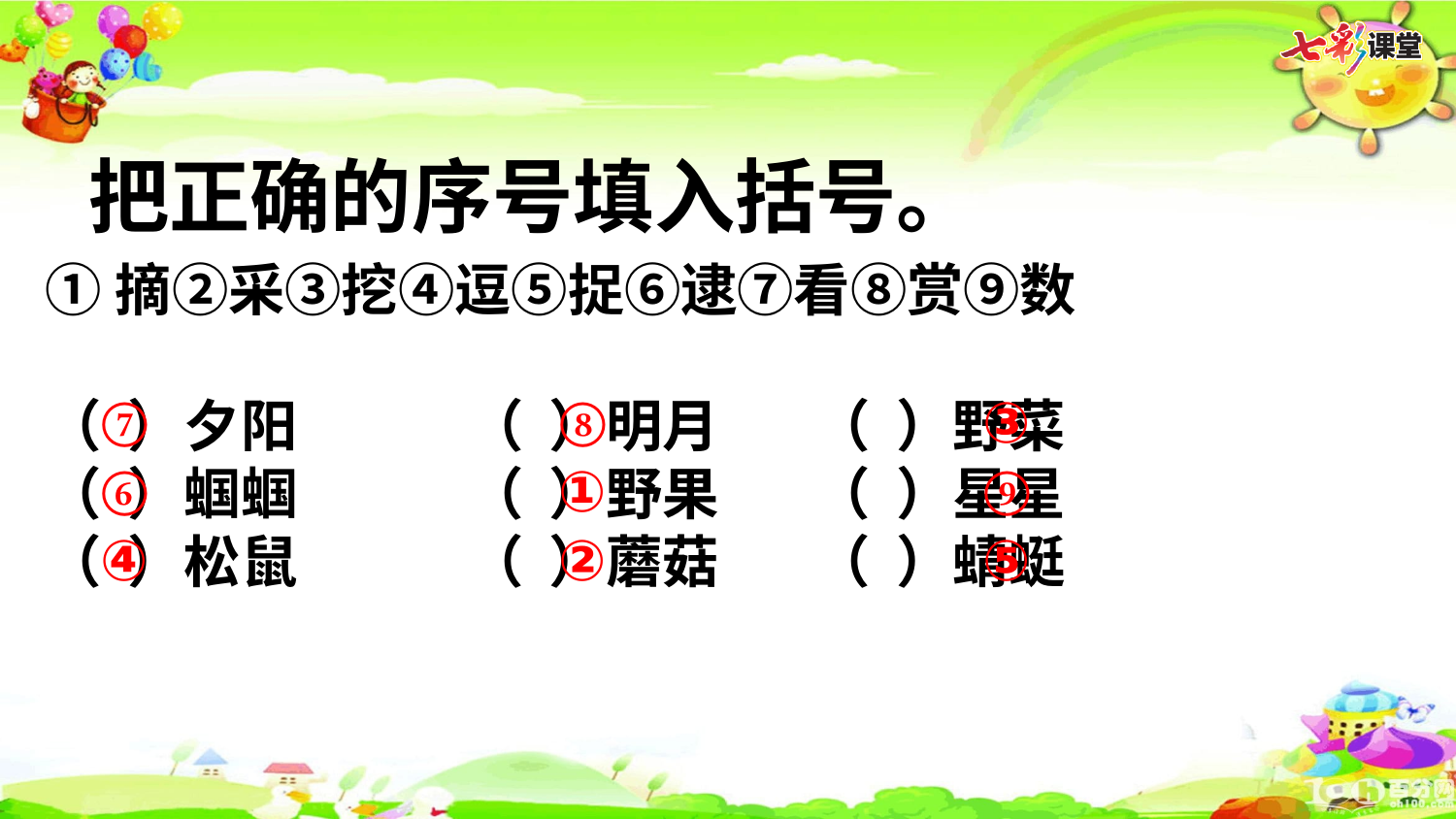

把正确的序号填入括号。
①摘②采③挖④逗⑤捉⑥逮⑦看⑧赏⑨数

（  ）夕阳　　　（  ）明月   　（  ）野菜
（  ）蝈蝈　　　（  ）野果   　（  ）星星
（  ）松鼠　　　（  ）蘑菇   　（  ）蜻蜓

⑦
⑧
③
⑥
①
⑨
④
②
⑤